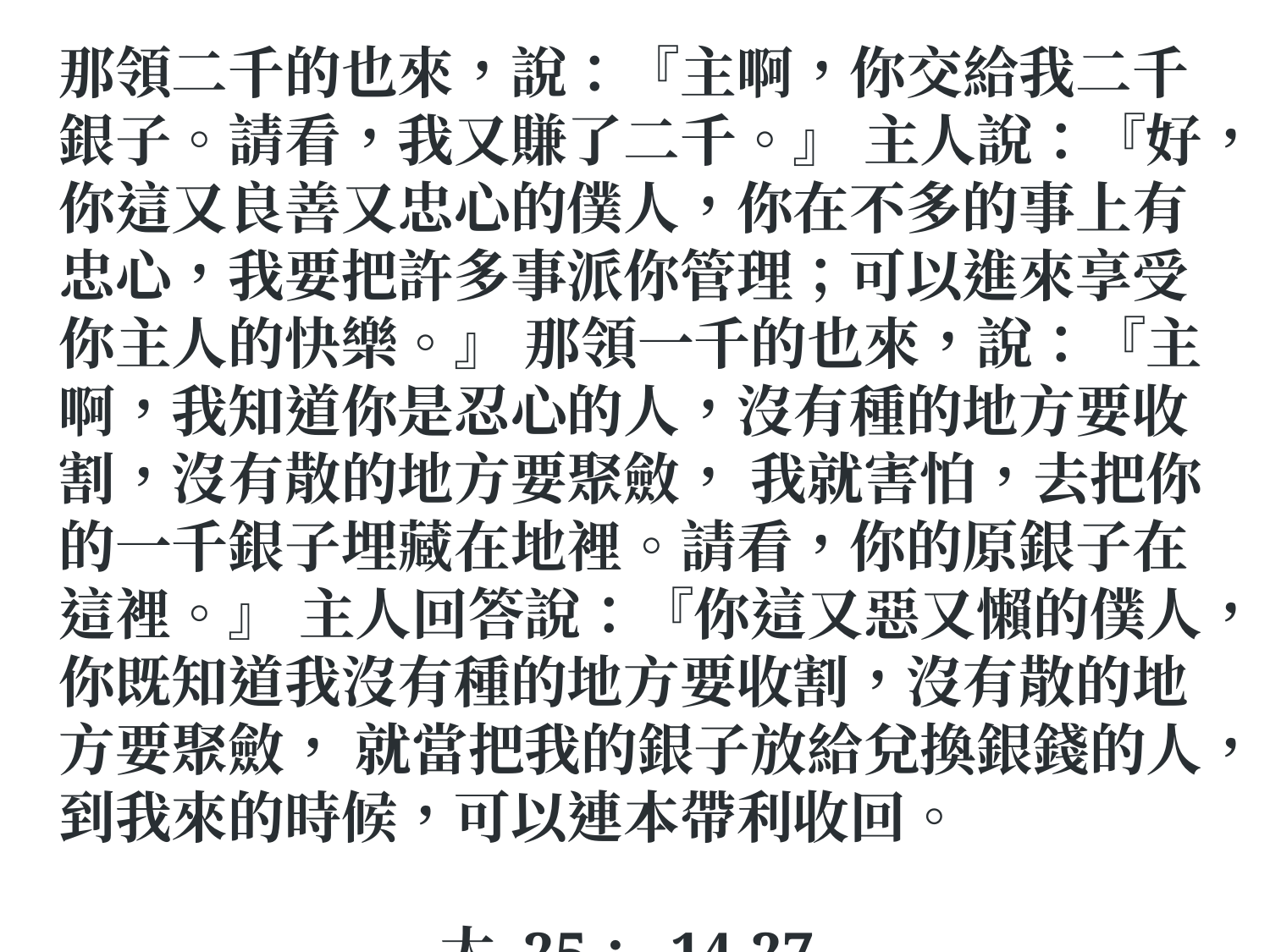

那領二千的也來，說：『主啊，你交給我二千銀子。請看，我又賺了二千。』 主人說：『好，你這又良善又忠心的僕人，你在不多的事上有忠心，我要把許多事派你管理；可以進來享受你主人的快樂。』 那領一千的也來，說：『主啊，我知道你是忍心的人，沒有種的地方要收割，沒有散的地方要聚斂， 我就害怕，去把你的一千銀子埋藏在地裡。請看，你的原銀子在這裡。』 主人回答說：『你這又惡又懶的僕人，你既知道我沒有種的地方要收割，沒有散的地方要聚斂， 就當把我的銀子放給兌換銀錢的人，到我來的時候，可以連本帶利收回。 														太 25：14-27